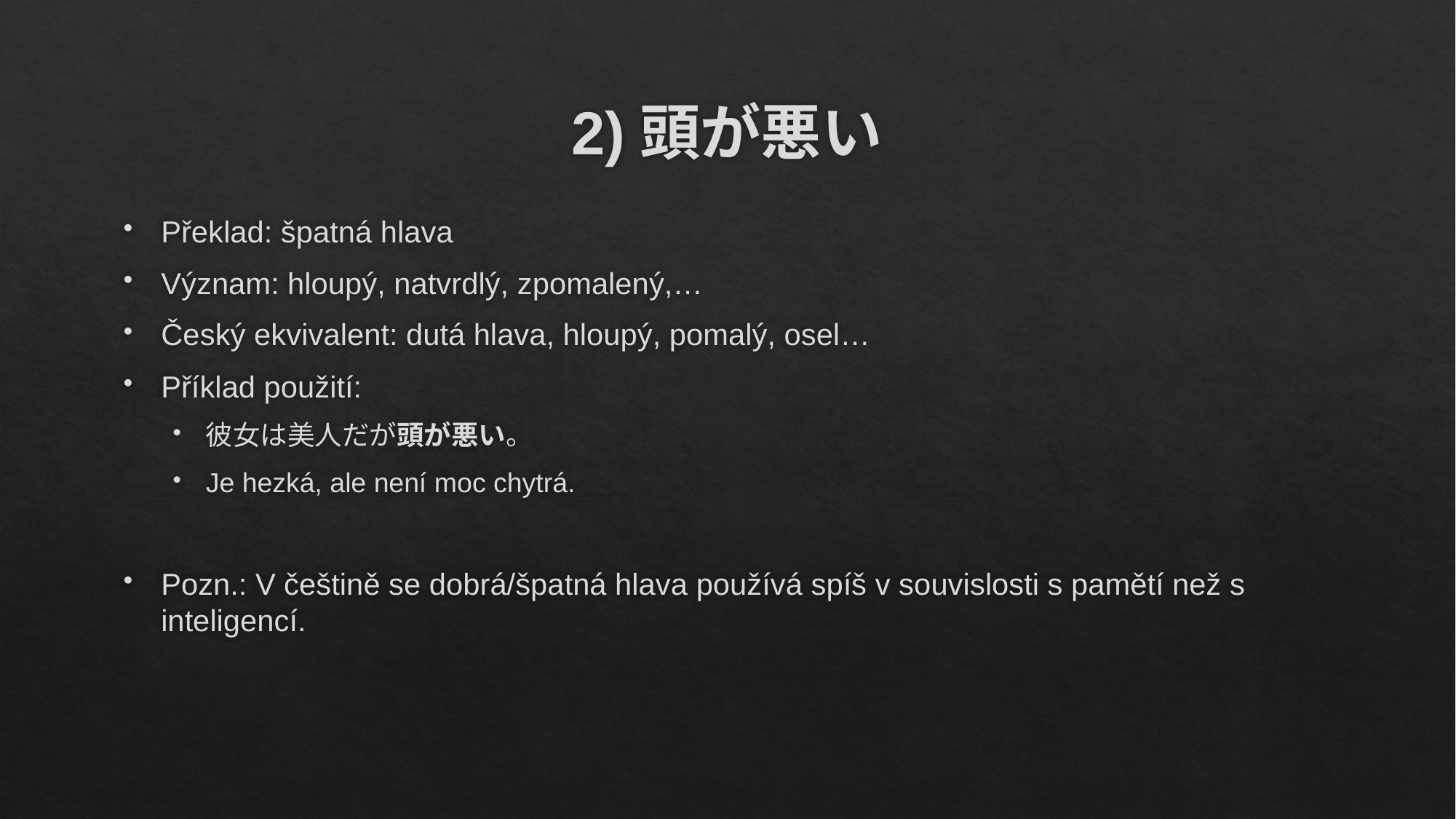

# 2)頭が悪い
Překlad: špatná hlava
Význam: hloupý, natvrdlý, zpomalený,…
Český ekvivalent: dutá hlava, hloupý, pomalý, osel…
Příklad použití:
彼女は美人だが頭が悪い。
Je hezká, ale není moc chytrá.

Pozn.: V češtině se dobrá/špatná hlava používá spíš v souvislosti s pamětí než s inteligencí.